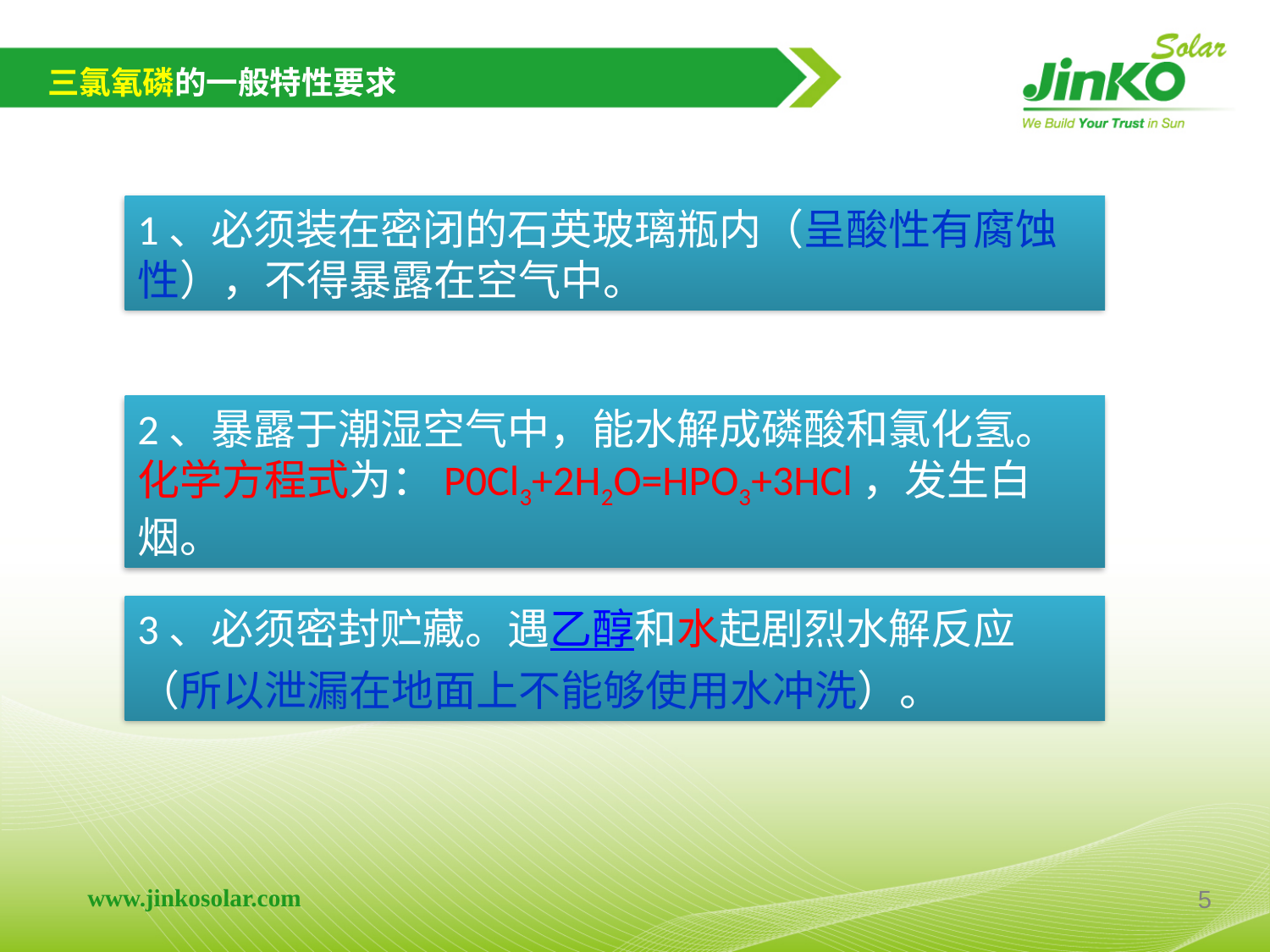

三氯氧磷的一般特性要求

1、必须装在密闭的石英玻璃瓶内（呈酸性有腐蚀性），不得暴露在空气中。
2、暴露于潮湿空气中，能水解成磷酸和氯化氢。
化学方程式为：P0Cl3+2H2O=HPO3+3HCl，发生白烟。
3、必须密封贮藏。遇乙醇和水起剧烈水解反应（所以泄漏在地面上不能够使用水冲洗）。